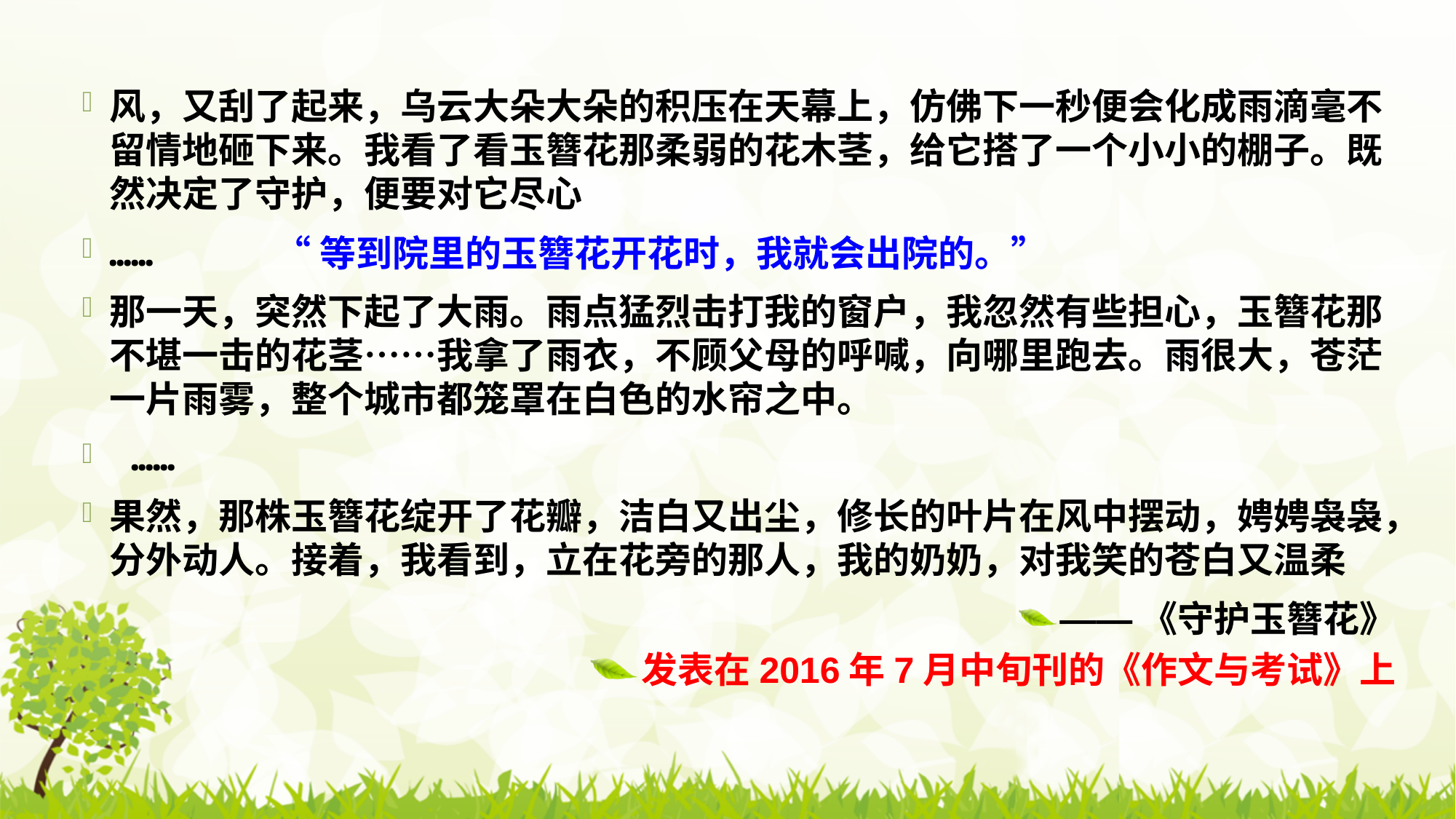

风，又刮了起来，乌云大朵大朵的积压在天幕上，仿佛下一秒便会化成雨滴毫不留情地砸下来。我看了看玉簪花那柔弱的花木茎，给它搭了一个小小的棚子。既然决定了守护，便要对它尽心
……
那一天，突然下起了大雨。雨点猛烈击打我的窗户，我忽然有些担心，玉簪花那不堪一击的花茎……我拿了雨衣，不顾父母的呼喊，向哪里跑去。雨很大，苍茫一片雨雾，整个城市都笼罩在白色的水帘之中。
 ……
果然，那株玉簪花绽开了花瓣，洁白又出尘，修长的叶片在风中摆动，娉娉袅袅，分外动人。接着，我看到，立在花旁的那人，我的奶奶，对我笑的苍白又温柔
——《守护玉簪花》
发表在2016年7月中旬刊的《作文与考试》上
“等到院里的玉簪花开花时，我就会出院的。”